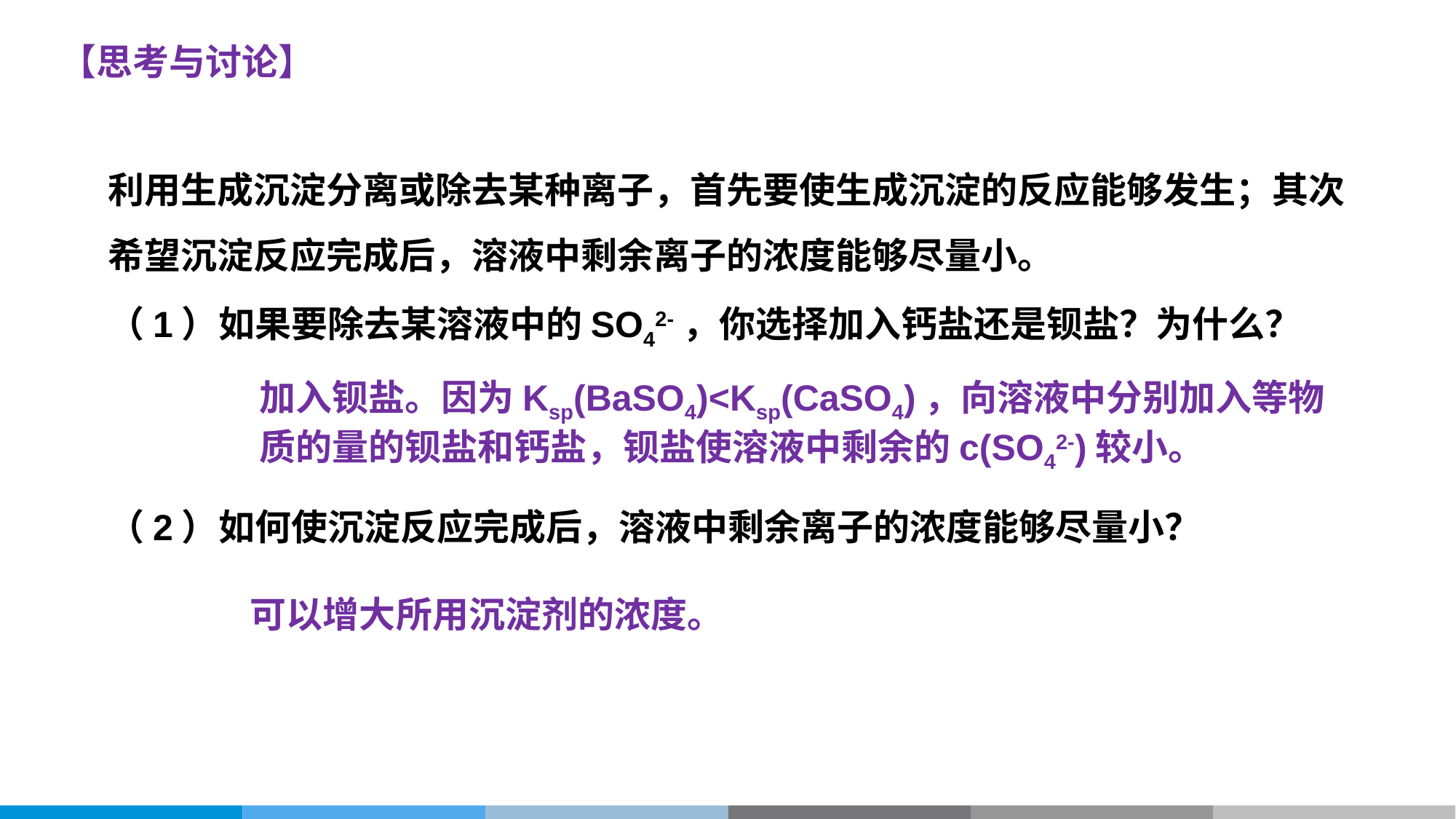

【思考与讨论】
利用生成沉淀分离或除去某种离子，首先要使生成沉淀的反应能够发生；其次希望沉淀反应完成后，溶液中剩余离子的浓度能够尽量小。
（1）如果要除去某溶液中的SO42-，你选择加入钙盐还是钡盐？为什么？

（2）如何使沉淀反应完成后，溶液中剩余离子的浓度能够尽量小？
加入钡盐。因为Ksp(BaSO4)<Ksp(CaSO4)，向溶液中分别加入等物质的量的钡盐和钙盐，钡盐使溶液中剩余的c(SO42-)较小。
可以增大所用沉淀剂的浓度。